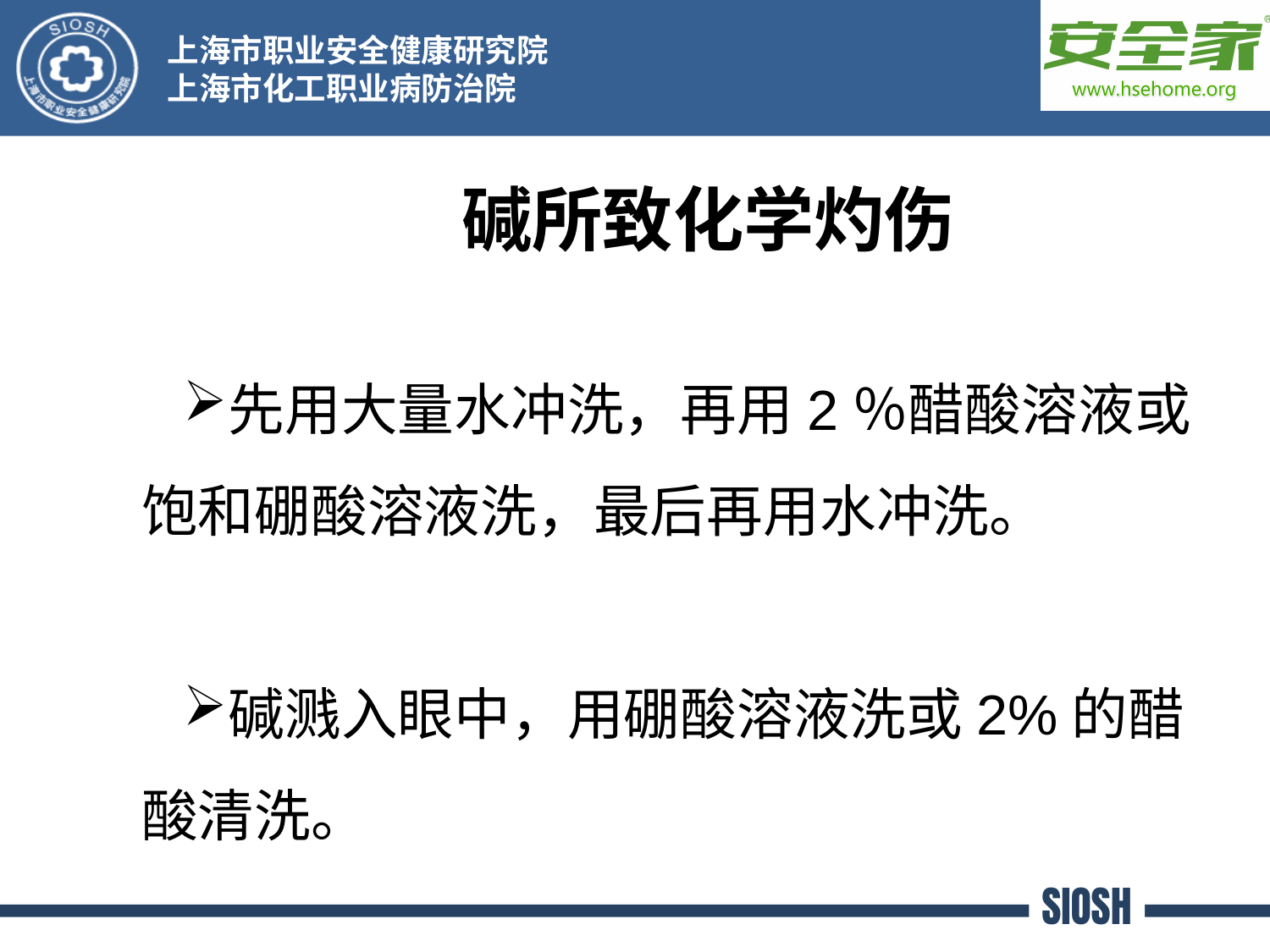

碱所致化学灼伤
先用大量水冲洗，再用2％醋酸溶液或饱和硼酸溶液洗，最后再用水冲洗。

碱溅入眼中，用硼酸溶液洗或2%的醋酸清洗。